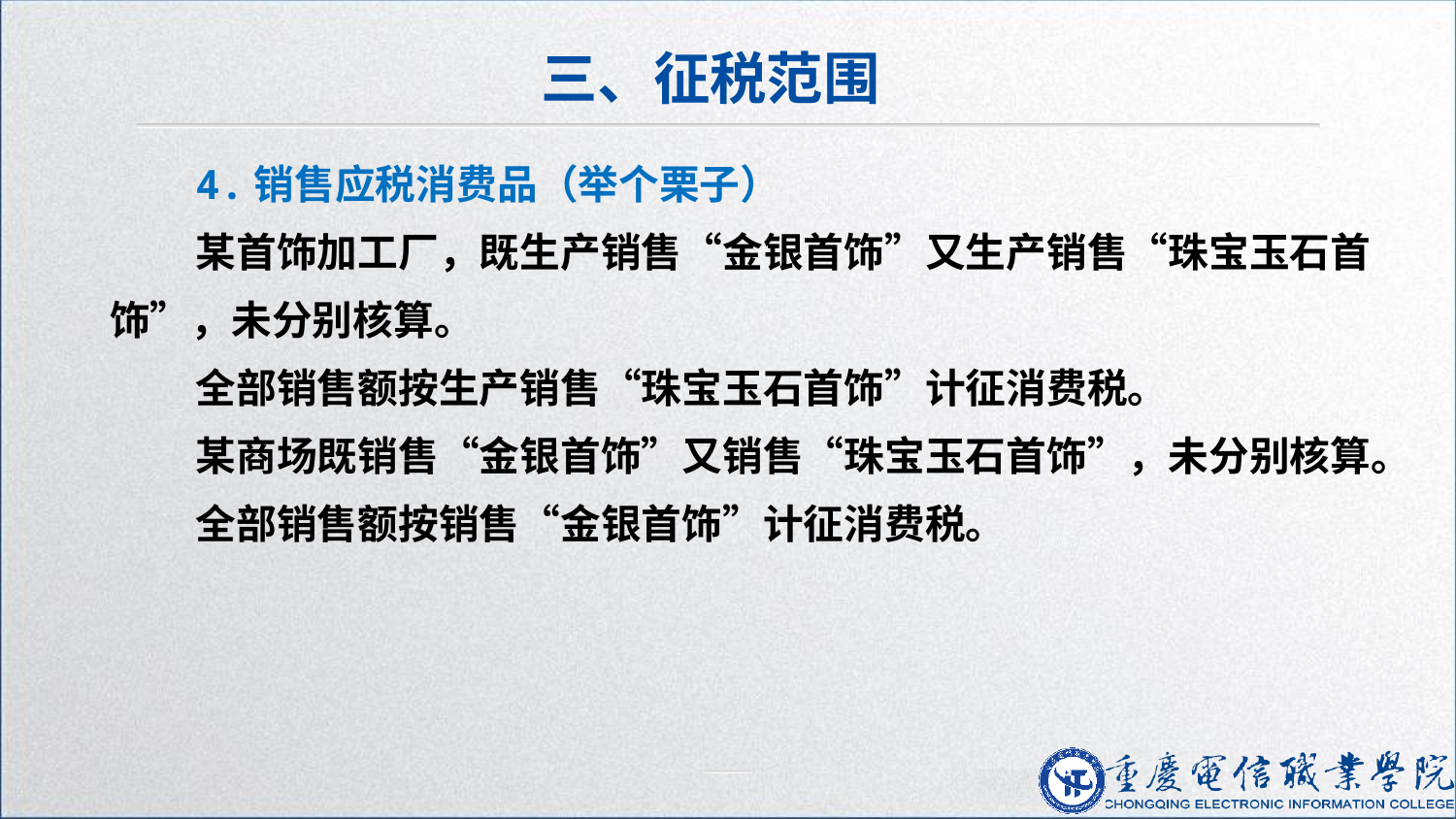

三、征税范围
4.销售应税消费品（举个栗子）
某首饰加工厂，既生产销售“金银首饰”又生产销售“珠宝玉石首饰”，未分别核算。
全部销售额按生产销售“珠宝玉石首饰”计征消费税。
某商场既销售“金银首饰”又销售“珠宝玉石首饰”，未分别核算。
全部销售额按销售“金银首饰”计征消费税。